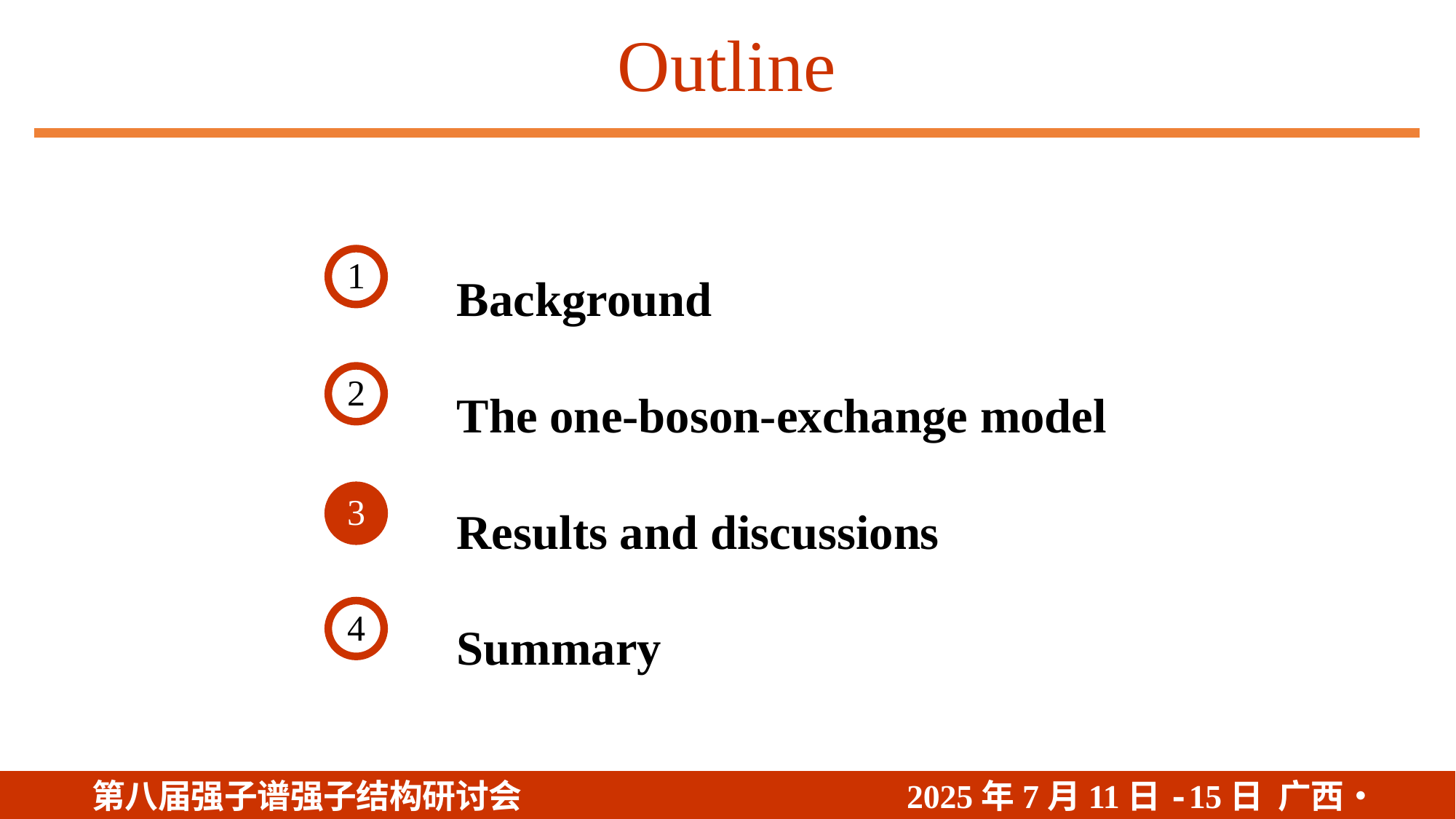

Outline
Background
The one-boson-exchange model Results and discussions
Summary

1

2

3

4

第八届强子谱强子结构研讨会
2025年7月11日-15日  广西•桂林